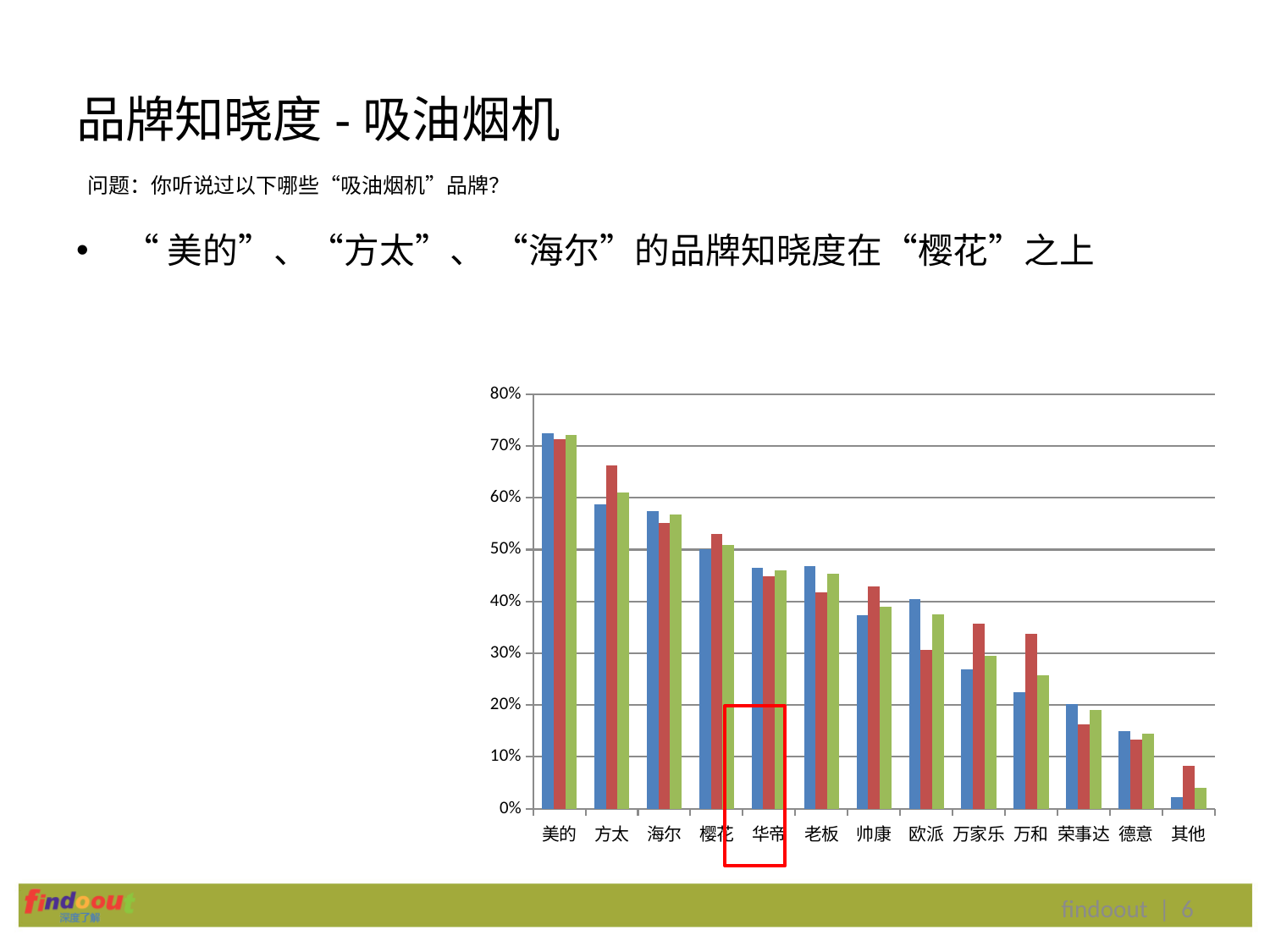

# 品牌知晓度-吸油烟机
问题：你听说过以下哪些“吸油烟机”品牌？

“美的”、“方太”、 “海尔”的品牌知晓度在“樱花”之上

### Chart

| Category | 25-35岁 | 36-45岁 | Total |
|---|---|---|---|
| 美的 | 0.724 | 0.714 | 0.7208588957055214 |
| 方太 | 0.588 | 0.663 | 0.6104294478527608 |
| 海尔 | 0.575 | 0.551 | 0.5674846625766872 |
| 樱花 | 0.5 | 0.531 | 0.50920245398773 |
| 华帝 | 0.465 | 0.449 | 0.4601226993865031 |
| 老板 | 0.469 | 0.418 | 0.4539877300613497 |
| 帅康 | 0.373 | 0.429 | 0.3895705521472393 |
| 欧派 | 0.404 | 0.306 | 0.37423312883435583 |
| 万家乐 | 0.268 | 0.357 | 0.294478527607362 |
| 万和 | 0.224 | 0.337 | 0.25766871165644173 |
| 荣事达 | 0.202 | 0.163 | 0.1901840490797546 |
| 德意 | 0.149 | 0.133 | 0.1441717791411043 |
| 其他 | 0.022 | 0.082 | 0.03987730061349693 |
findoout  |  6